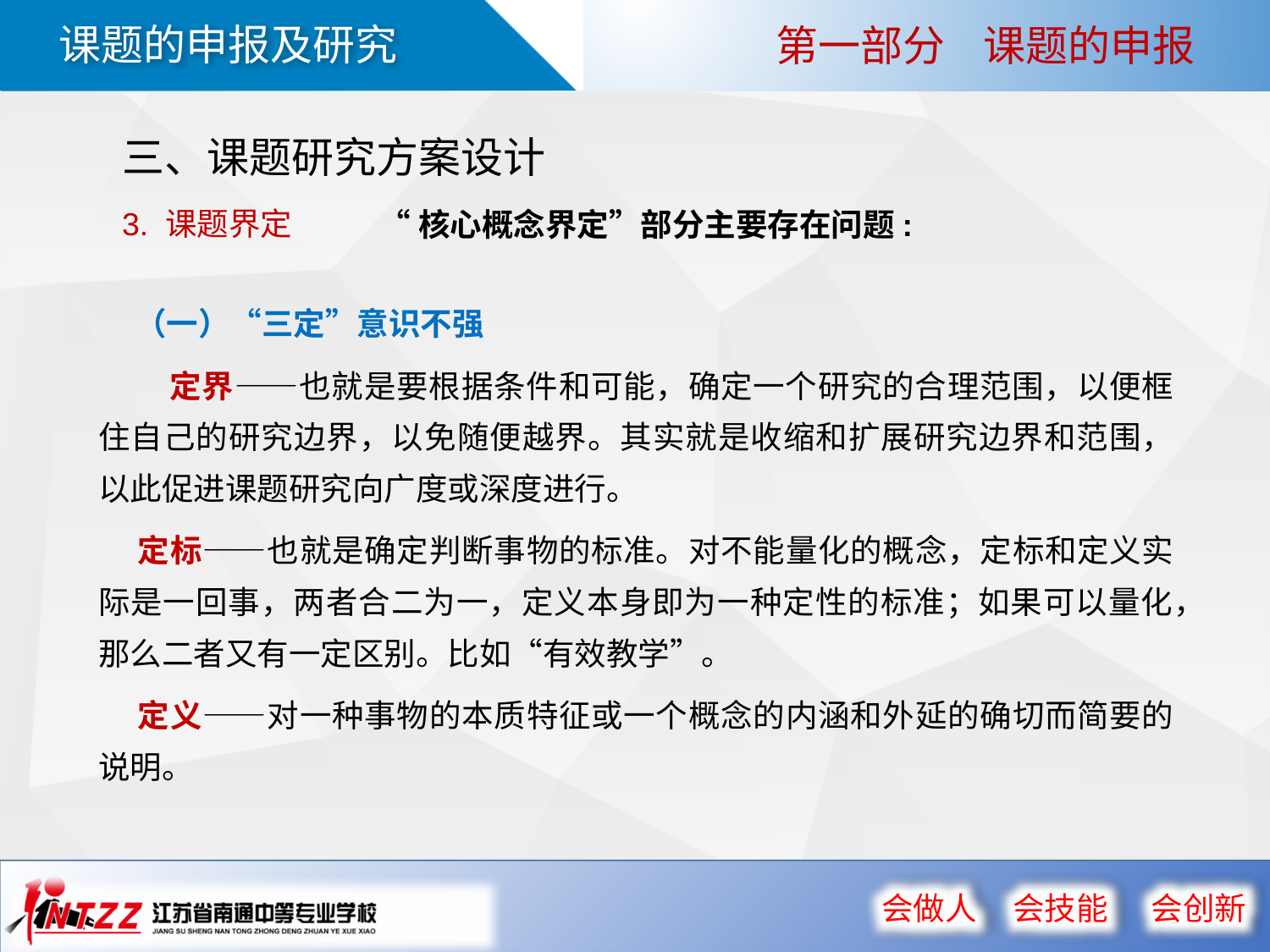

第一部分    课题的申报
三、课题研究方案设计
3. 课题界定
“核心概念界定”部分主要存在问题:
    （一）“三定”意识不强
        定界——也就是要根据条件和可能，确定一个研究的合理范围，以便框住自己的研究边界，以免随便越界。其实就是收缩和扩展研究边界和范围，以此促进课题研究向广度或深度进行。
    定标——也就是确定判断事物的标准。对不能量化的概念，定标和定义实际是一回事，两者合二为一，定义本身即为一种定性的标准；如果可以量化，那么二者又有一定区别。比如“有效教学”。
    定义——对一种事物的本质特征或一个概念的内涵和外延的确切而简要的说明。